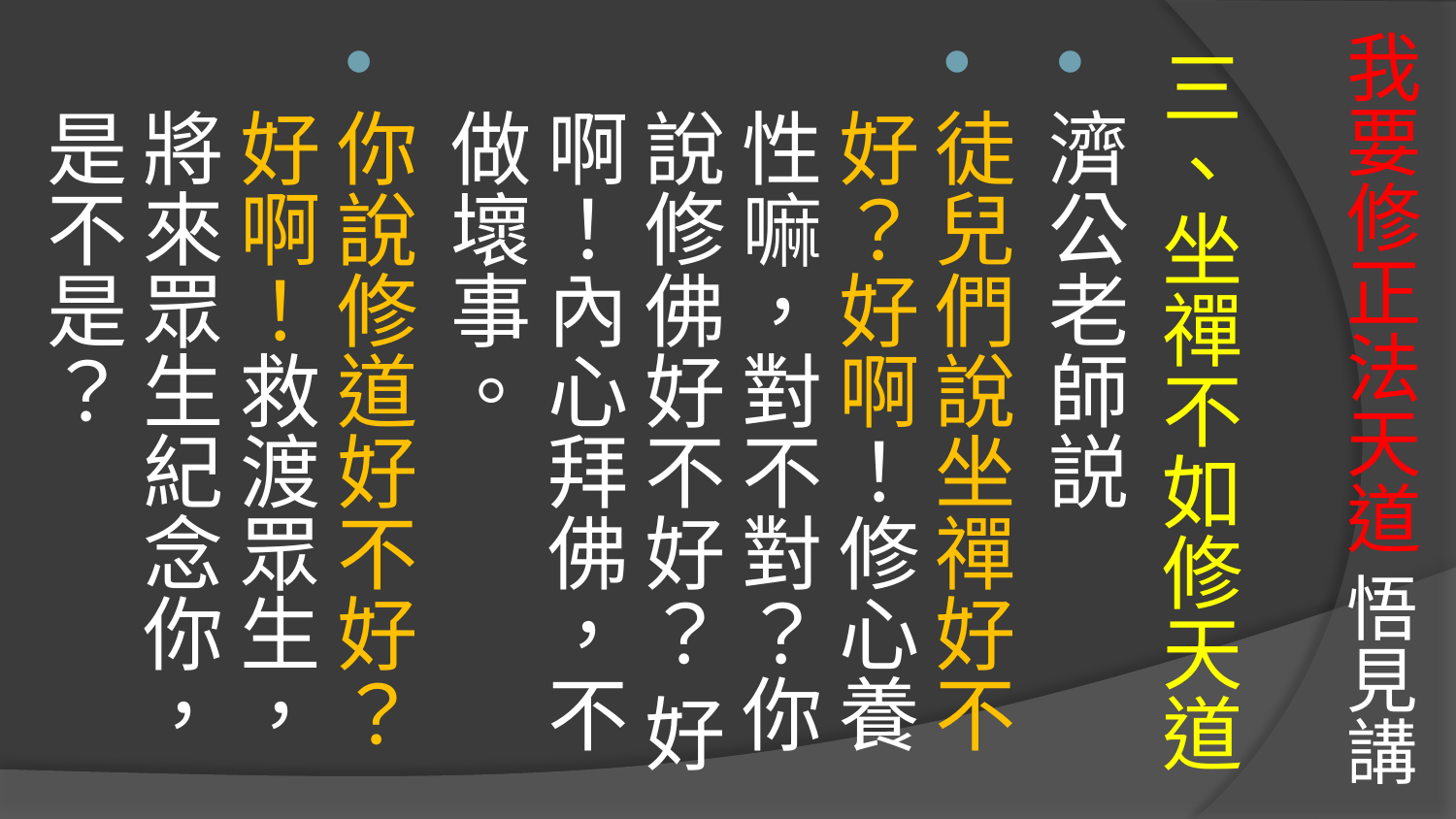

# 我要修正法天道 悟見講
三、坐禪不如修天道
濟公老師説
徒兒們說坐禪好不好？好啊！修心養性嘛，對不對？你說修佛好不好？ 好啊！內心拜佛，不做壞事。
你說修道好不好？好啊！救渡眾生，將來眾生紀念你，是不是？